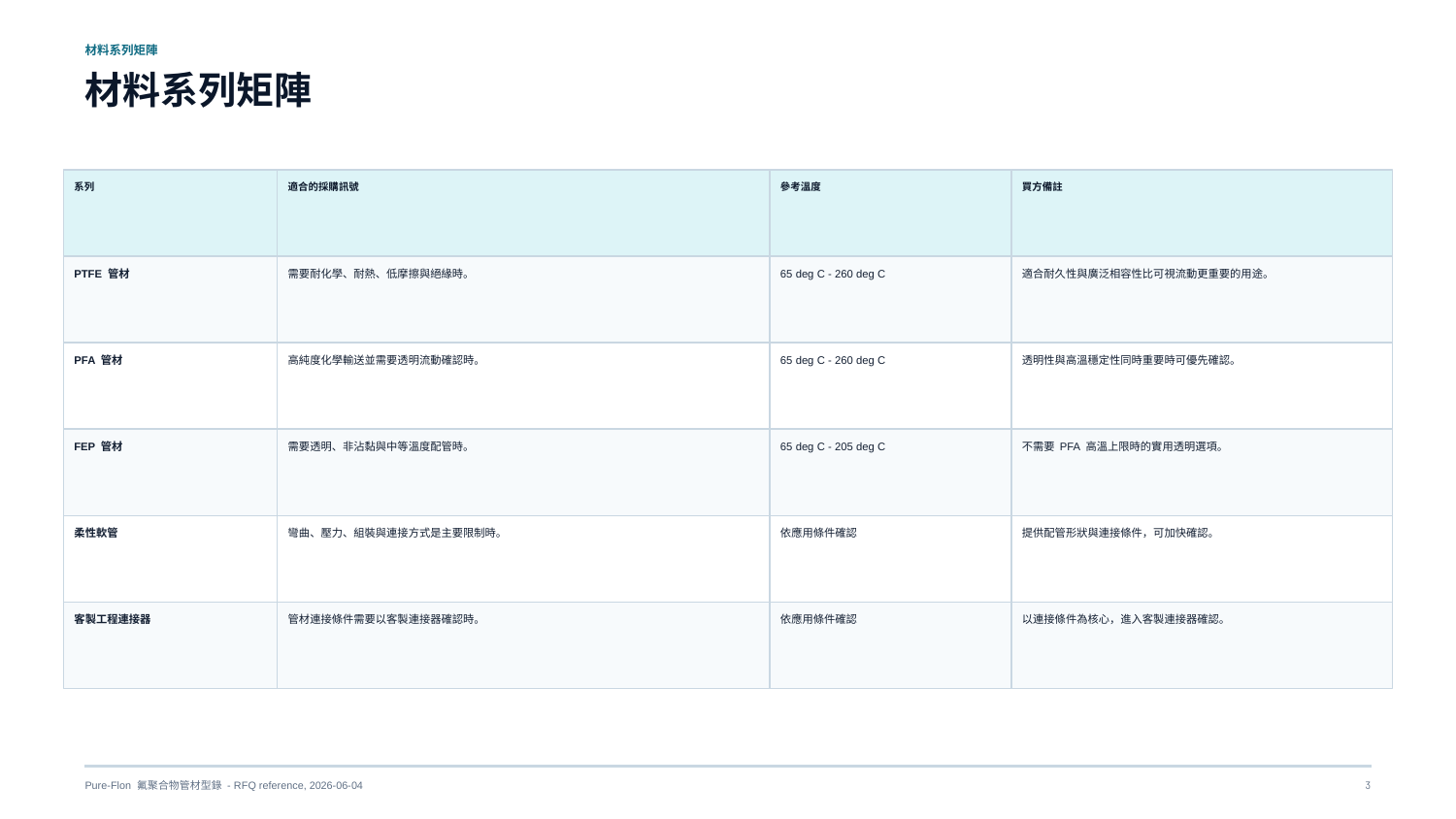

材料系列矩陣
材料系列矩陣

系列
適合的採購訊號
參考溫度
買方備註

PTFE 管材
需要耐化學、耐熱、低摩擦與絕緣時。
65 deg C - 260 deg C
適合耐久性與廣泛相容性比可視流動更重要的用途。

PFA 管材
高純度化學輸送並需要透明流動確認時。
65 deg C - 260 deg C
透明性與高溫穩定性同時重要時可優先確認。

FEP 管材
需要透明、非沾黏與中等溫度配管時。
65 deg C - 205 deg C
不需要 PFA 高溫上限時的實用透明選項。

柔性軟管
彎曲、壓力、組裝與連接方式是主要限制時。
依應用條件確認
提供配管形狀與連接條件，可加快確認。

客製工程連接器
管材連接條件需要以客製連接器確認時。
依應用條件確認
以連接條件為核心，進入客製連接器確認。

Pure-Flon 氟聚合物管材型錄 - RFQ reference, 2026-06-04
3